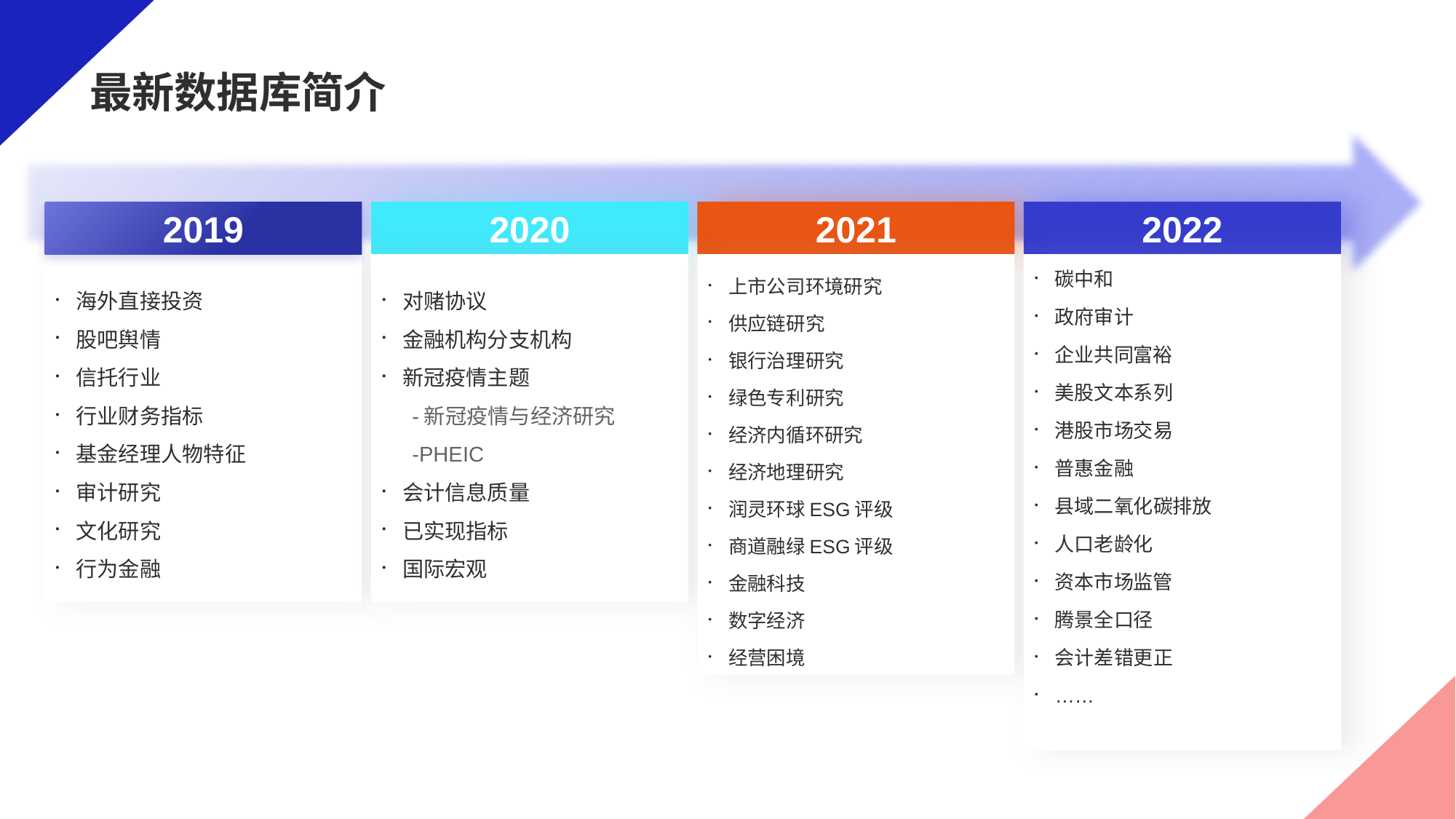

# 最新数据库简介

2019
2020
2021
2022
上市公司环境研究
供应链研究
银行治理研究
绿色专利研究
经济内循环研究
经济地理研究
润灵环球ESG评级
商道融绿ESG评级
金融科技
数字经济
经营困境

碳中和
政府审计
企业共同富裕
美股文本系列
港股市场交易
普惠金融
县域二氧化碳排放
人口老龄化
资本市场监管
腾景全口径
会计差错更正
……

海外直接投资
股吧舆情
信托行业
行业财务指标
基金经理人物特征
审计研究
文化研究
行为金融
对赌协议
金融机构分支机构
新冠疫情主题
     -新冠疫情与经济研究
     -PHEIC
会计信息质量
已实现指标
国际宏观